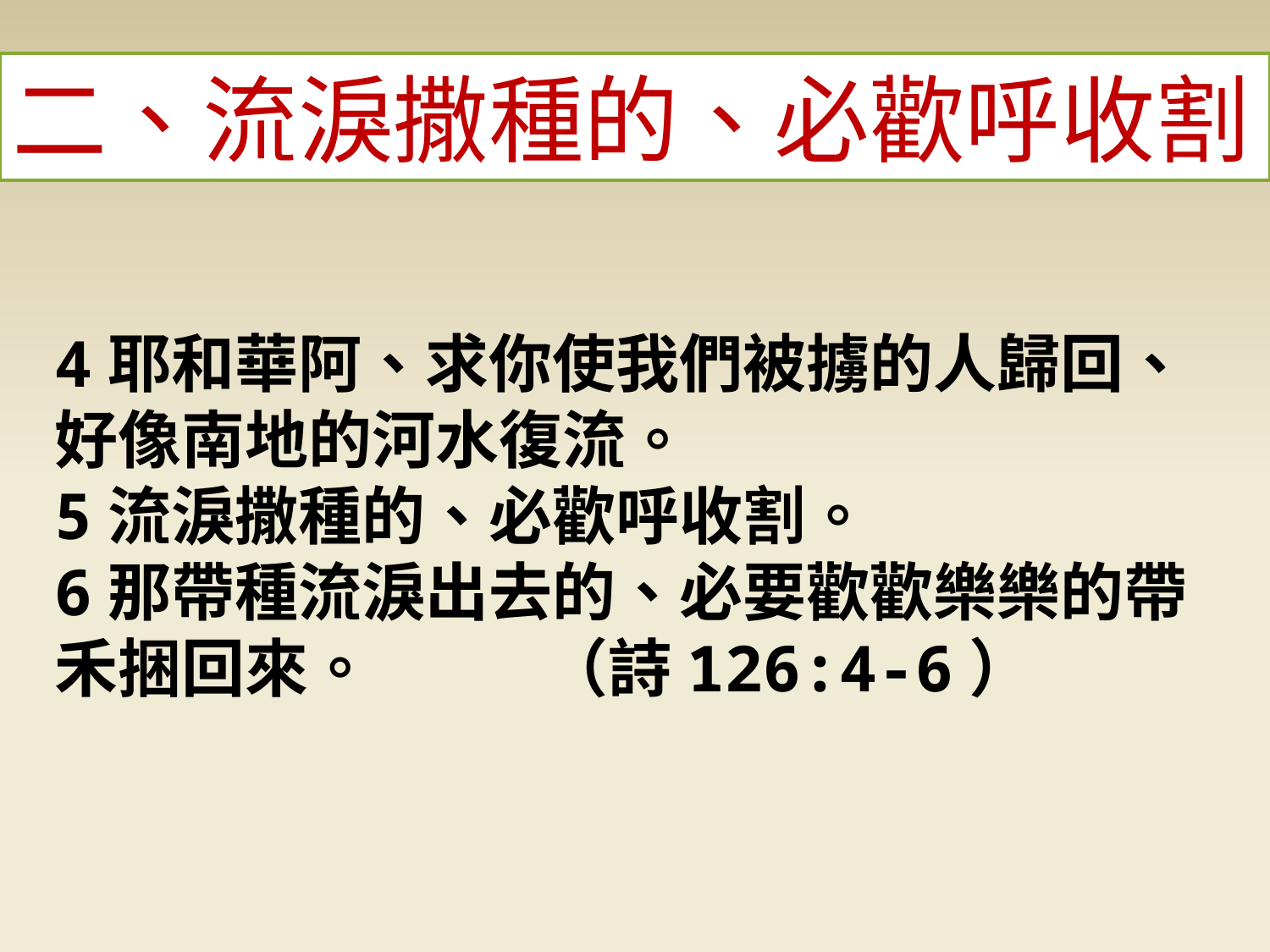

二、流淚撒種的、必歡呼收割
4耶和華阿、求你使我們被擄的人歸回、好像南地的河水復流。
5流淚撒種的、必歡呼收割。
6那帶種流淚出去的、必要歡歡樂樂的帶禾捆回來。            （詩126:4-6）